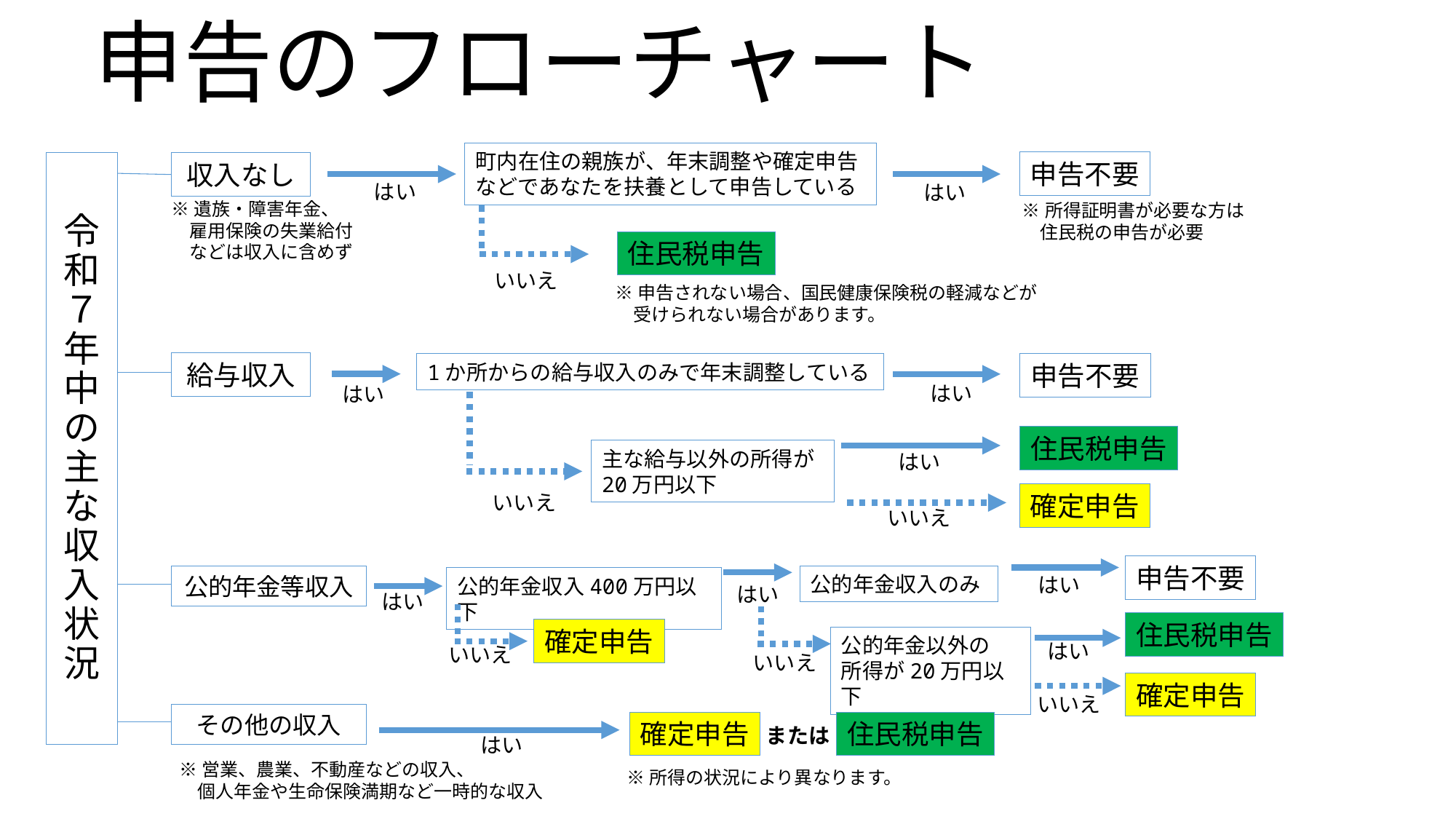

# 申告のフローチャート
町内在住の親族が、年末調整や確定申告などであなたを扶養として申告している
申告不要
令和７年中の主な収入状況
収入なし
はい
はい
※遺族・障害年金、
　雇用保険の失業給付
　などは収入に含めず
※所得証明書が必要な方は
　住民税の申告が必要
住民税申告
いいえ
※申告されない場合、国民健康保険税の軽減などが
　受けられない場合があります。
給与収入
1か所からの給与収入のみで年末調整している
申告不要
はい
はい
住民税申告
主な給与以外の所得が
20万円以下
はい
確定申告
いいえ
いいえ
申告不要
公的年金等収入
公的年金収入のみ
はい
公的年金収入400万円以下
はい
はい
住民税申告
確定申告
公的年金以外の
所得が20万円以下
はい
いいえ
いいえ
確定申告
いいえ
その他の収入
確定申告
住民税申告
または
はい
※営業、農業、不動産などの収入、
　個人年金や生命保険満期など一時的な収入
※所得の状況により異なります。